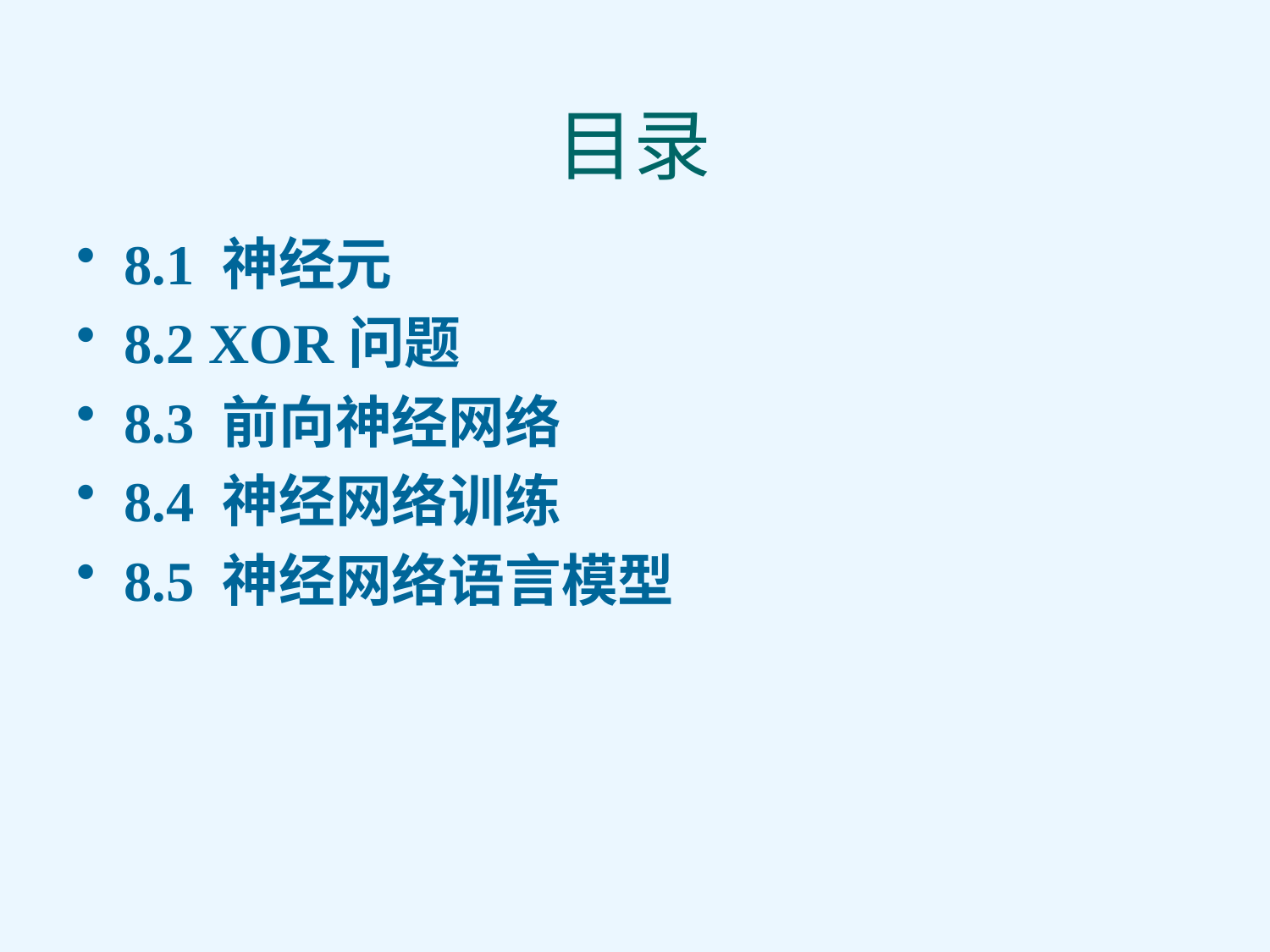

# 目录
8.1 神经元
8.2 XOR问题
8.3 前向神经网络
8.4 神经网络训练
8.5 神经网络语言模型